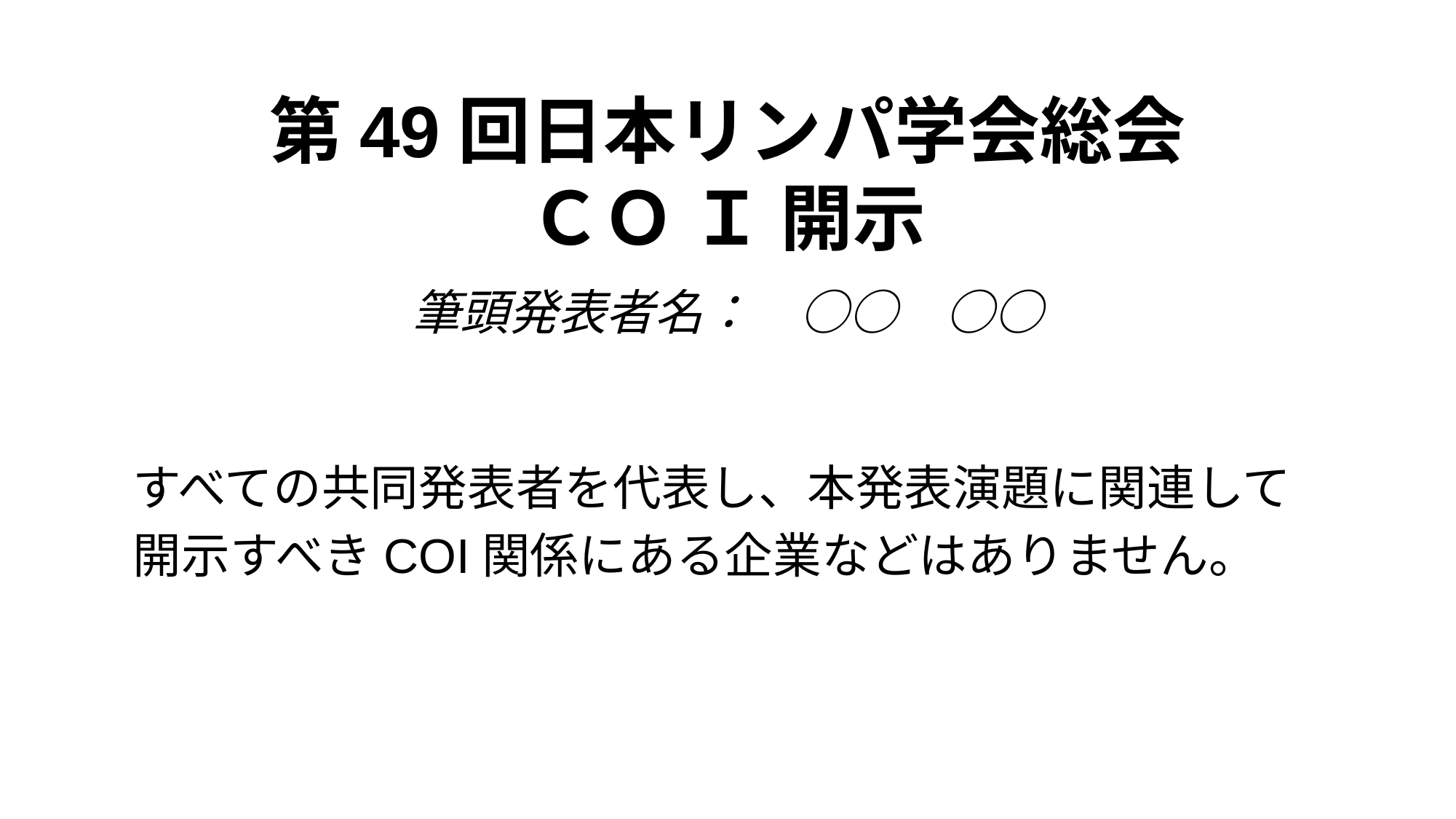

第49回日本リンパ学会総会
ＣＯ Ｉ 開示
筆頭発表者名：　○○　○○
すべての共同発表者を代表し、本発表演題に関連して
開示すべきCOI関係にある企業などはありません。